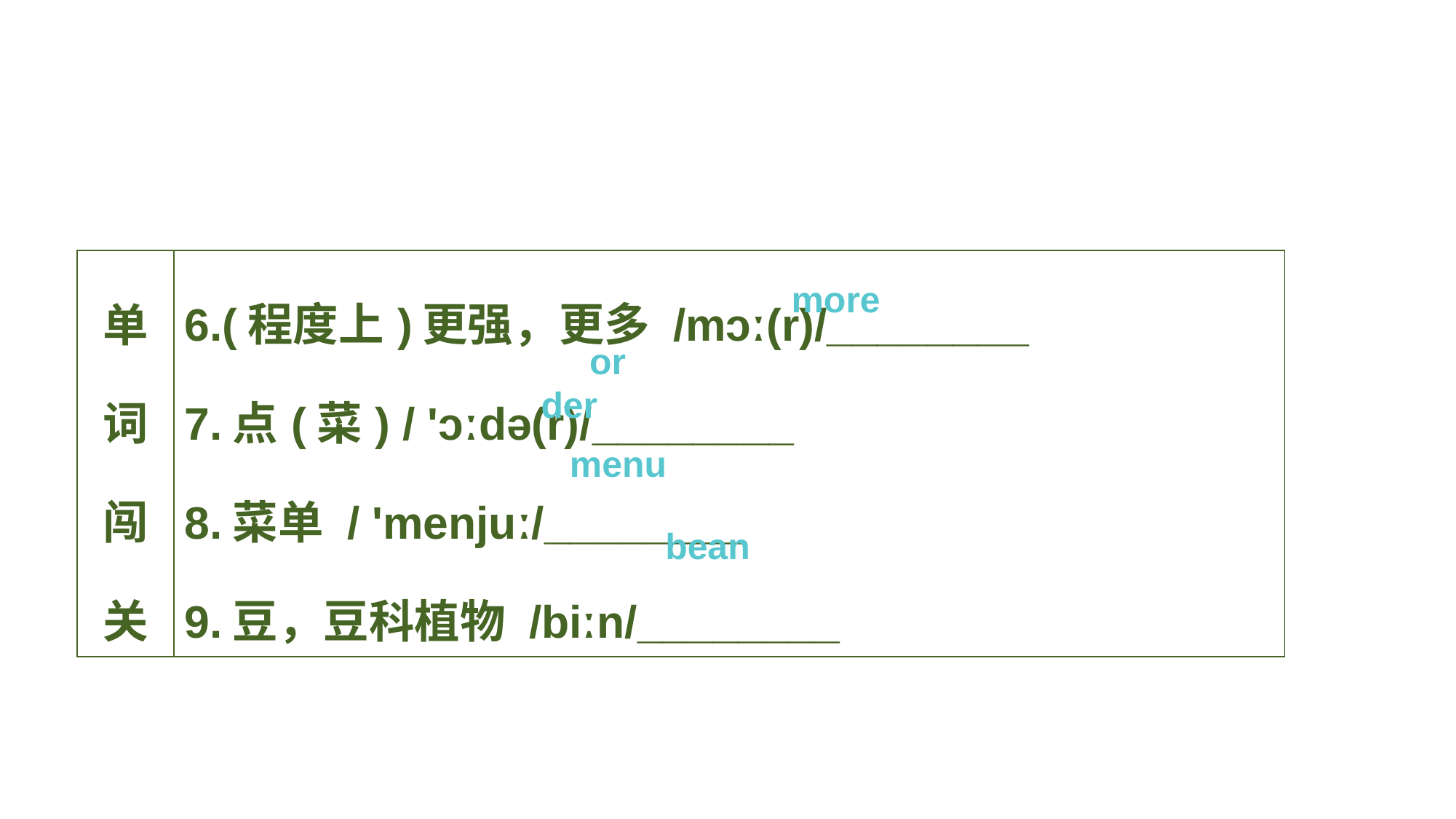

| 单词闯关 | 6.(程度上)更强，更多 /mɔː(r)/\_\_\_\_\_\_\_\_ 7.点(菜) / 'ɔːdə(r)/\_\_\_\_\_\_\_\_ 8.菜单 / 'menjuː/\_\_\_\_\_\_\_\_ 9.豆，豆科植物 /biːn/\_\_\_\_\_\_\_\_ |
| --- | --- |
more
order
menu
bean